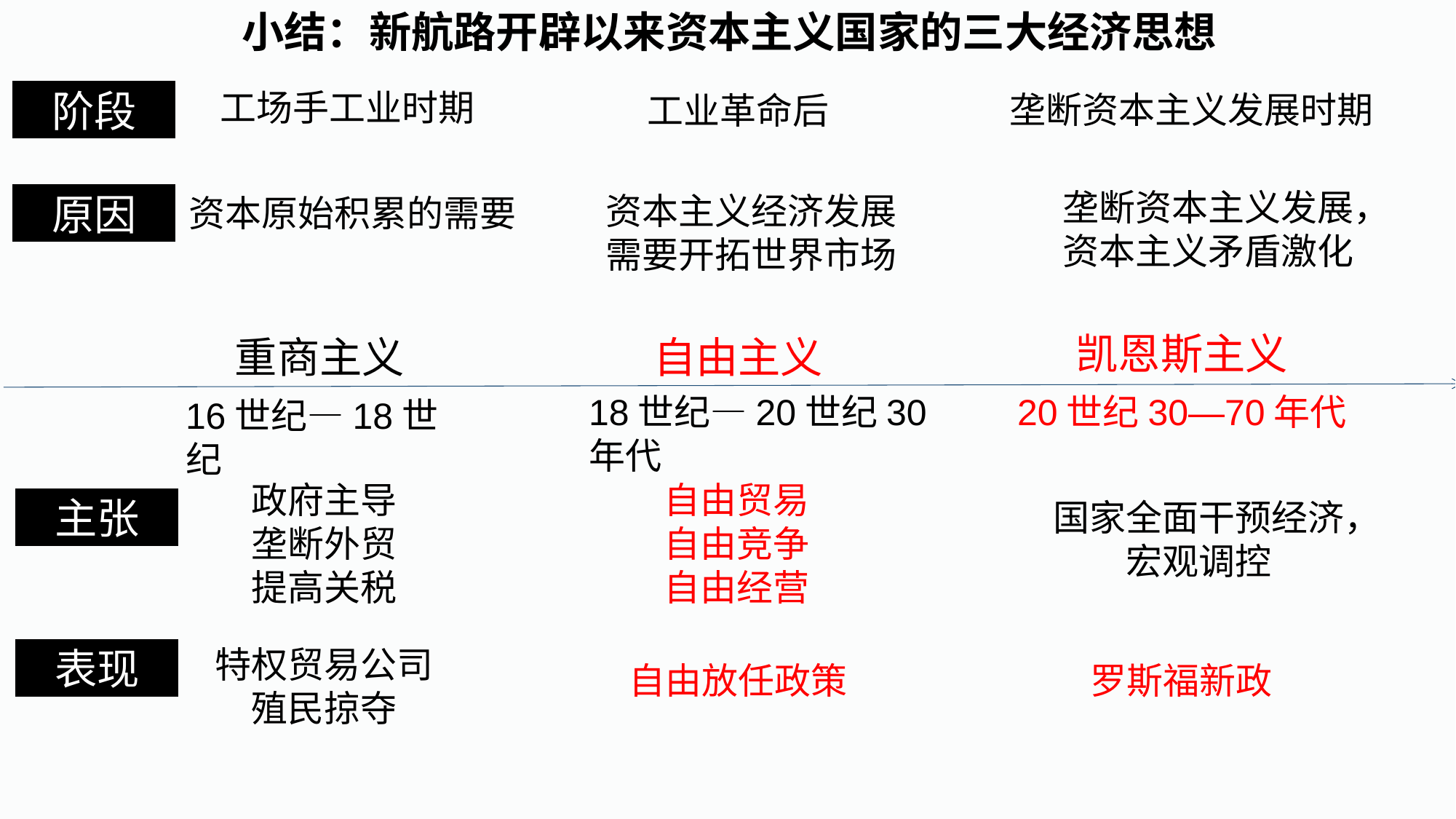

小结：新航路开辟以来资本主义国家的三大经济思想
工场手工业时期
垄断资本主义发展时期
工业革命后
阶段
垄断资本主义发展，资本主义矛盾激化
资本主义经济发展需要开拓世界市场
原因
资本原始积累的需要
凯恩斯主义
重商主义
自由主义
18世纪—20世纪30年代
20世纪30—70年代
16世纪—18世纪
政府主导
垄断外贸
提高关税
自由贸易
自由竞争
自由经营
主张
国家全面干预经济，宏观调控
特权贸易公司
殖民掠夺
自由放任政策
罗斯福新政
表现